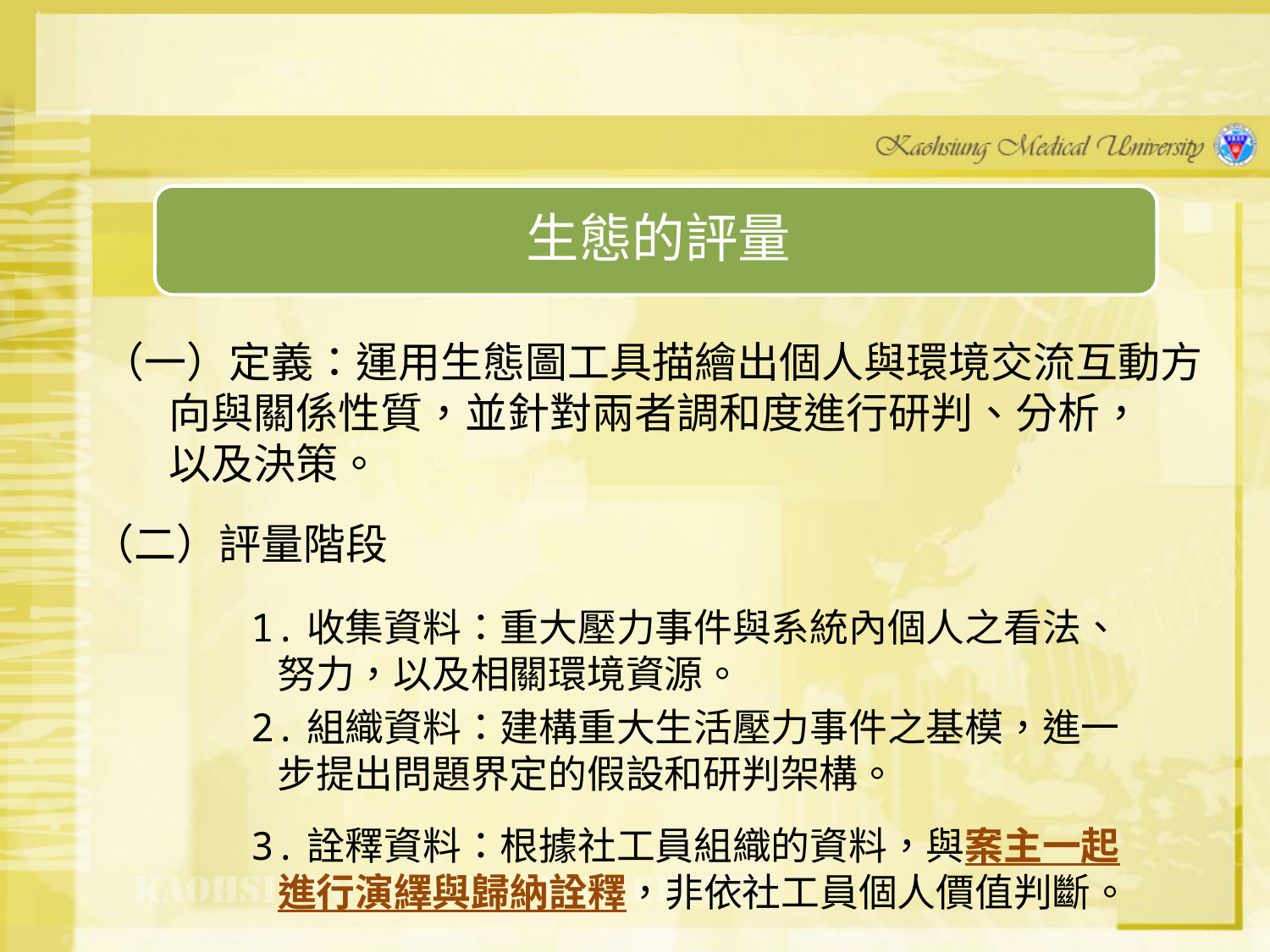

#
生態的評量
（一）定義：運用生態圖工具描繪出個人與環境交流互動方
      向與關係性質，並針對兩者調和度進行研判、分析，
      以及決策。
 （二）評量階段
1.收集資料：重大壓力事件與系統內個人之看法、
  努力，以及相關環境資源。
2.組織資料：建構重大生活壓力事件之基模，進一
  步提出問題界定的假設和研判架構。
3.詮釋資料：根據社工員組織的資料，與案主一起
  進行演繹與歸納詮釋，非依社工員個人價值判斷。